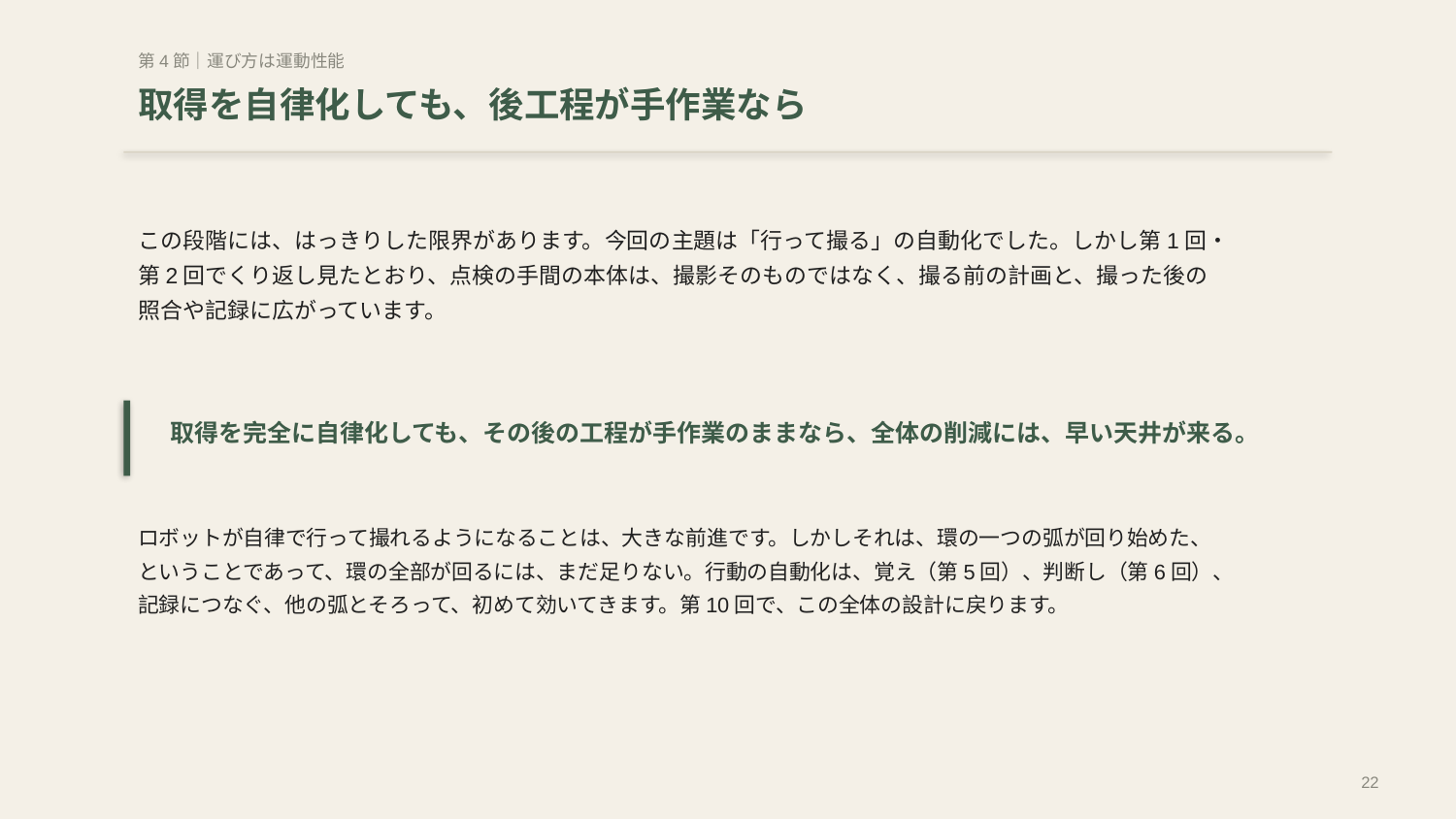

第4節｜運び方は運動性能
取得を自律化しても、後工程が手作業なら

この段階には、はっきりした限界があります。今回の主題は「行って撮る」の自動化でした。しかし第1回・第2回でくり返し見たとおり、点検の手間の本体は、撮影そのものではなく、撮る前の計画と、撮った後の照合や記録に広がっています。

取得を完全に自律化しても、その後の工程が手作業のままなら、全体の削減には、早い天井が来る。
ロボットが自律で行って撮れるようになることは、大きな前進です。しかしそれは、環の一つの弧が回り始めた、ということであって、環の全部が回るには、まだ足りない。行動の自動化は、覚え（第5回）、判断し（第6回）、記録につなぐ、他の弧とそろって、初めて効いてきます。第10回で、この全体の設計に戻ります。
22